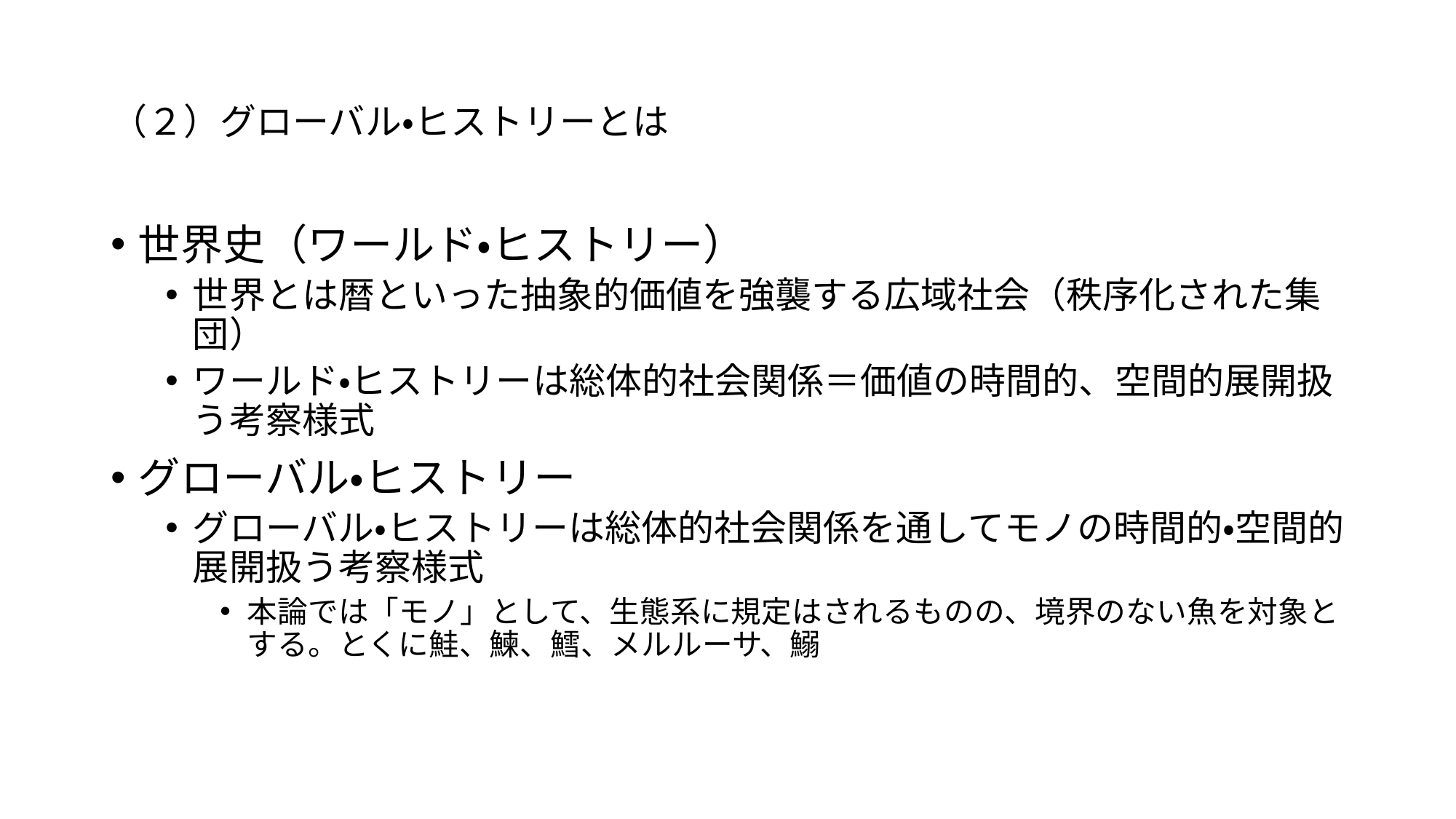

# （２）グローバル・ヒストリーとは
世界史（ワールド・ヒストリー）
世界とは暦といった抽象的価値を強襲する広域社会（秩序化された集団）
ワールド・ヒストリーは総体的社会関係＝価値の時間的、空間的展開扱う考察様式
グローバル・ヒストリー
グローバル・ヒストリーは総体的社会関係を通してモノの時間的・空間的展開扱う考察様式
本論では「モノ」として、生態系に規定はされるものの、境界のない魚を対象とする。とくに鮭、鰊、鱈、メルルーサ、鰯